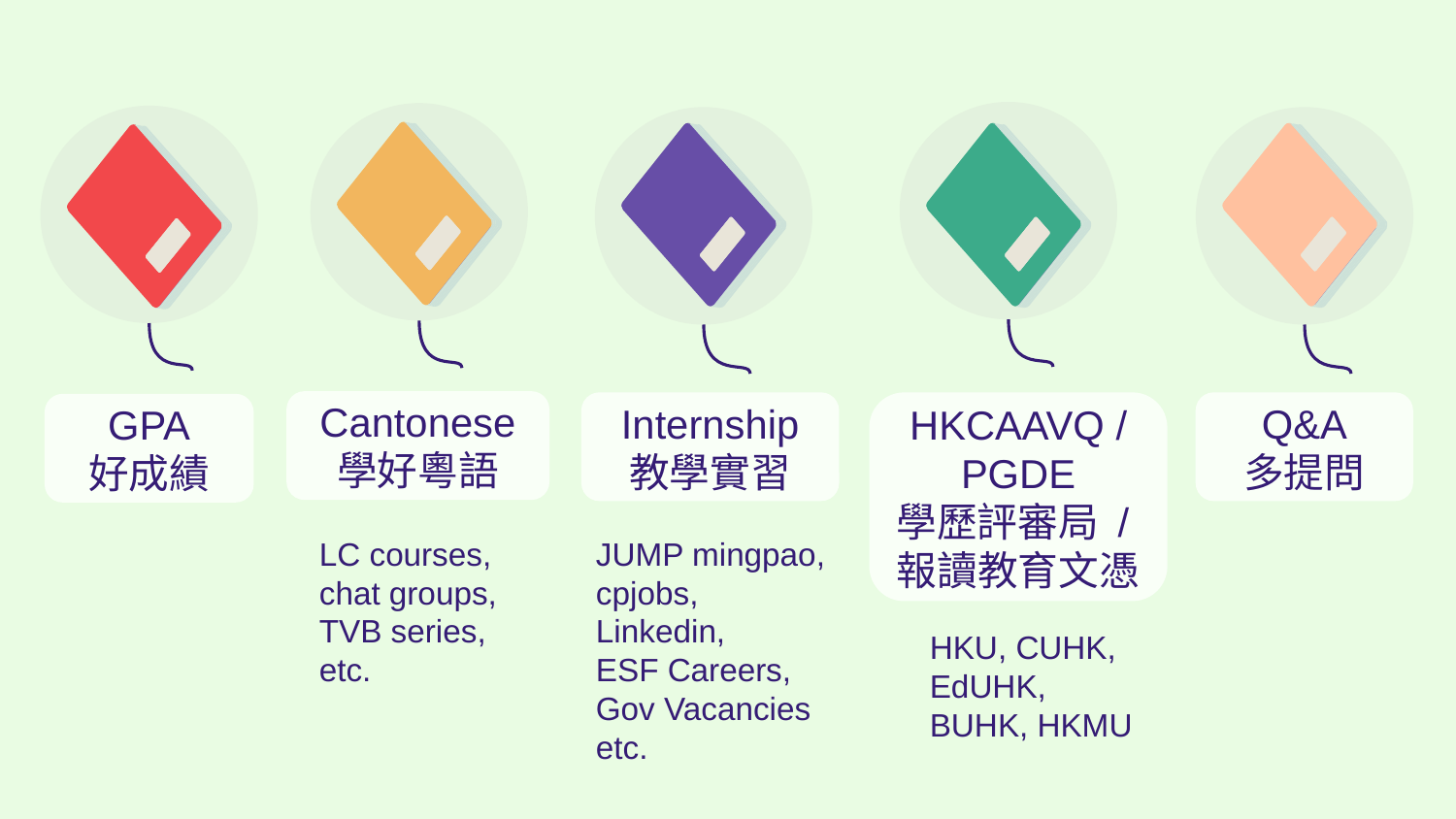

HKCAAVQ / PGDE
學歷評審局 /
報讀教育文憑

Cantonese
學好粵語

GPA
好成績

Internship
教學實習

Q&A
多提問
LC courses, chat groups,
TVB series, etc.
JUMP mingpao, cpjobs,
Linkedin,
ESF Careers,
Gov Vacancies etc.
HKU, CUHK, EdUHK, BUHK, HKMU